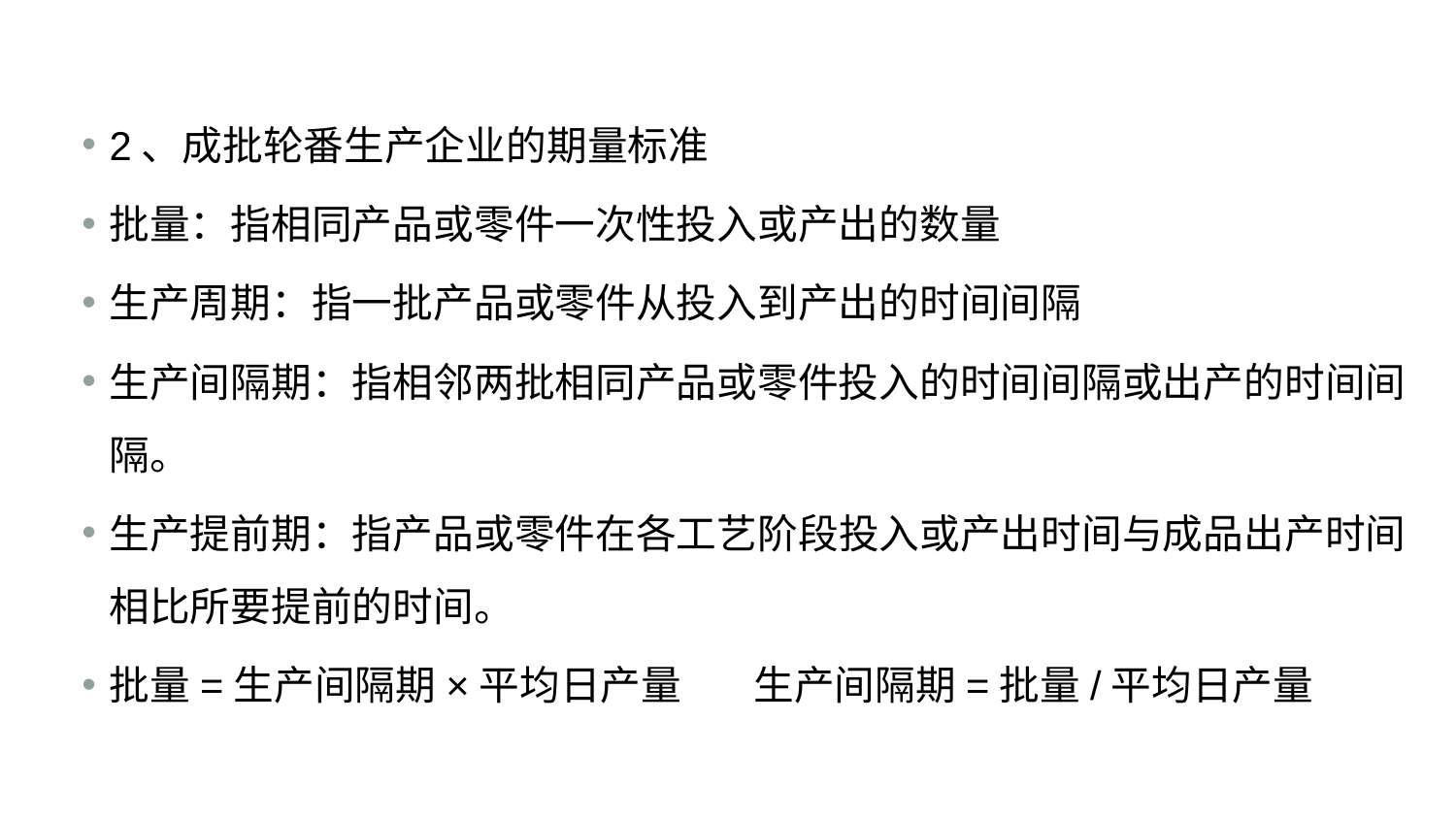

#
2、成批轮番生产企业的期量标准
批量：指相同产品或零件一次性投入或产出的数量
生产周期：指一批产品或零件从投入到产出的时间间隔
生产间隔期：指相邻两批相同产品或零件投入的时间间隔或出产的时间间隔。
生产提前期：指产品或零件在各工艺阶段投入或产出时间与成品出产时间相比所要提前的时间。
批量=生产间隔期×平均日产量        生产间隔期=批量/平均日产量